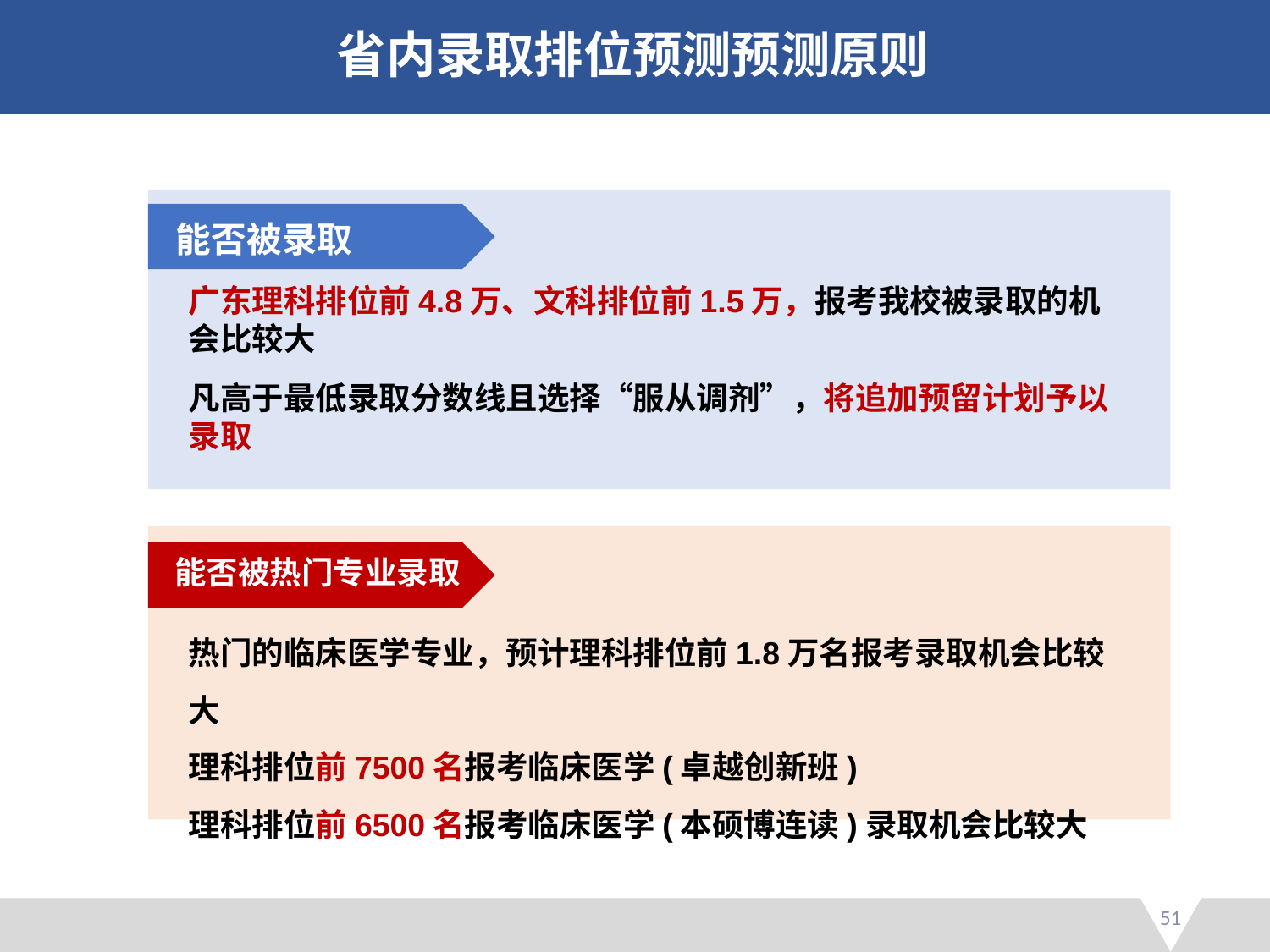

省内录取排位预测预测原则

能否被录取
广东理科排位前4.8万、文科排位前1.5万，报考我校被录取的机会比较大
凡高于最低录取分数线且选择“服从调剂”，将追加预留计划予以录取

能否被热门专业录取
热门的临床医学专业，预计理科排位前1.8万名报考录取机会比较大
理科排位前7500名报考临床医学(卓越创新班)
理科排位前6500名报考临床医学(本硕博连读)录取机会比较大
51